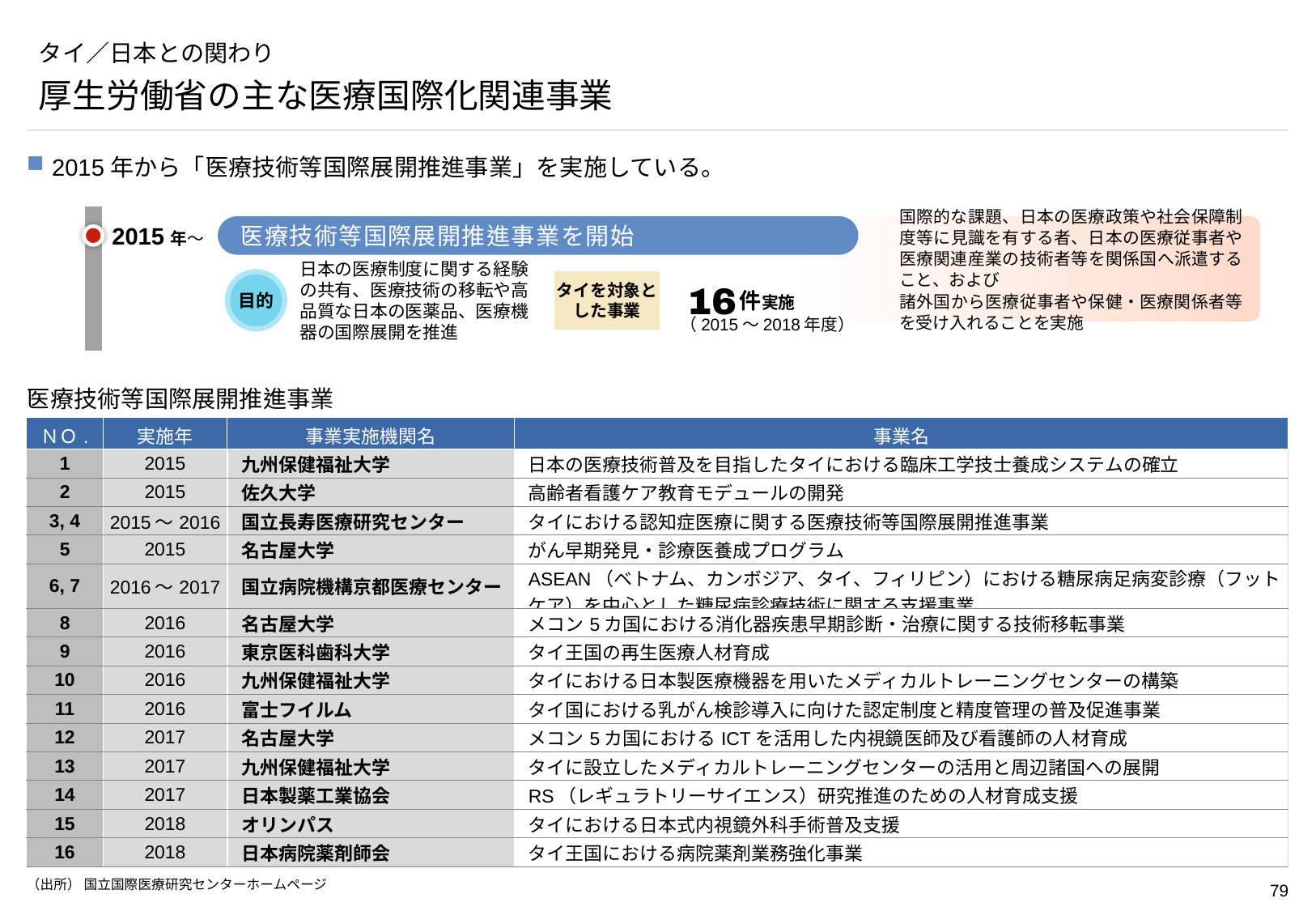

# タイ／日本との関わり
厚生労働省の主な医療国際化関連事業
2015年から「医療技術等国際展開推進事業」を実施している。
2015年～
国際的な課題、日本の医療政策や社会保障制度等に見識を有する者、日本の医療従事者や医療関連産業の技術者等を関係国へ派遣すること、および
諸外国から医療従事者や保健・医療関係者等を受け入れることを実施
医療技術等国際展開推進事業を開始

タイを対象と
した事業
目的
日本の医療制度に関する経験の共有、医療技術の移転や高品質な日本の医薬品、医療機器の国際展開を推進
16
件実施
（2015～2018年度）
医療技術等国際展開推進事業
| ＮＯ. | 実施年 | 事業実施機関名 | 事業名 |
| --- | --- | --- | --- |
| 1 | 2015 | 九州保健福祉大学 | 日本の医療技術普及を目指したタイにおける臨床工学技士養成システムの確立 |
| 2 | 2015 | 佐久大学 | 高齢者看護ケア教育モデュールの開発 |
| 3, 4 | 2015～2016 | 国立長寿医療研究センター | タイにおける認知症医療に関する医療技術等国際展開推進事業 |
| 5 | 2015 | 名古屋大学 | がん早期発見・診療医養成プログラム |
| 6, 7 | 2016～2017 | 国立病院機構京都医療センター | ASEAN（ベトナム、カンボジア、タイ、フィリピン）における糖尿病足病変診療（フットケア）を中心とした糖尿病診療技術に関する支援事業 |
| 8 | 2016 | 名古屋大学 | メコン5カ国における消化器疾患早期診断・治療に関する技術移転事業 |
| 9 | 2016 | 東京医科歯科大学 | タイ王国の再生医療人材育成 |
| 10 | 2016 | 九州保健福祉大学 | タイにおける日本製医療機器を用いたメディカルトレーニングセンターの構築 |
| 11 | 2016 | 富士フイルム | タイ国における乳がん検診導入に向けた認定制度と精度管理の普及促進事業 |
| 12 | 2017 | 名古屋大学 | メコン5カ国におけるICTを活用した内視鏡医師及び看護師の人材育成 |
| 13 | 2017 | 九州保健福祉大学 | タイに設立したメディカルトレーニングセンターの活用と周辺諸国への展開 |
| 14 | 2017 | 日本製薬工業協会 | RS（レギュラトリーサイエンス）研究推進のための人材育成支援 |
| 15 | 2018 | オリンパス | タイにおける日本式内視鏡外科手術普及支援 |
| 16 | 2018 | 日本病院薬剤師会 | タイ王国における病院薬剤業務強化事業 |
（出所） 国立国際医療研究センターホームページ